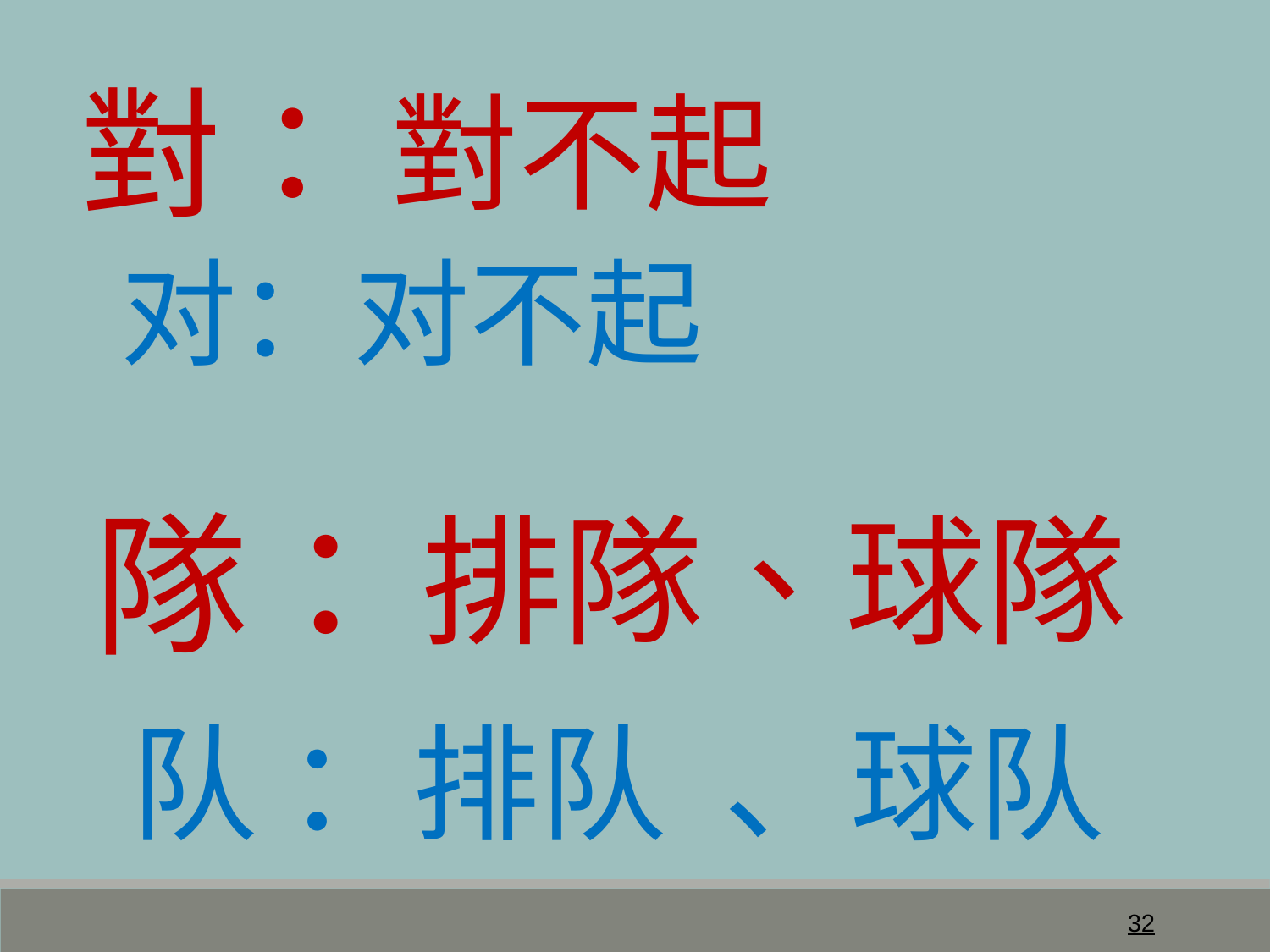

對：
對不起
对：对不起
隊：
排隊、球隊
队 ：排队  、球队
32